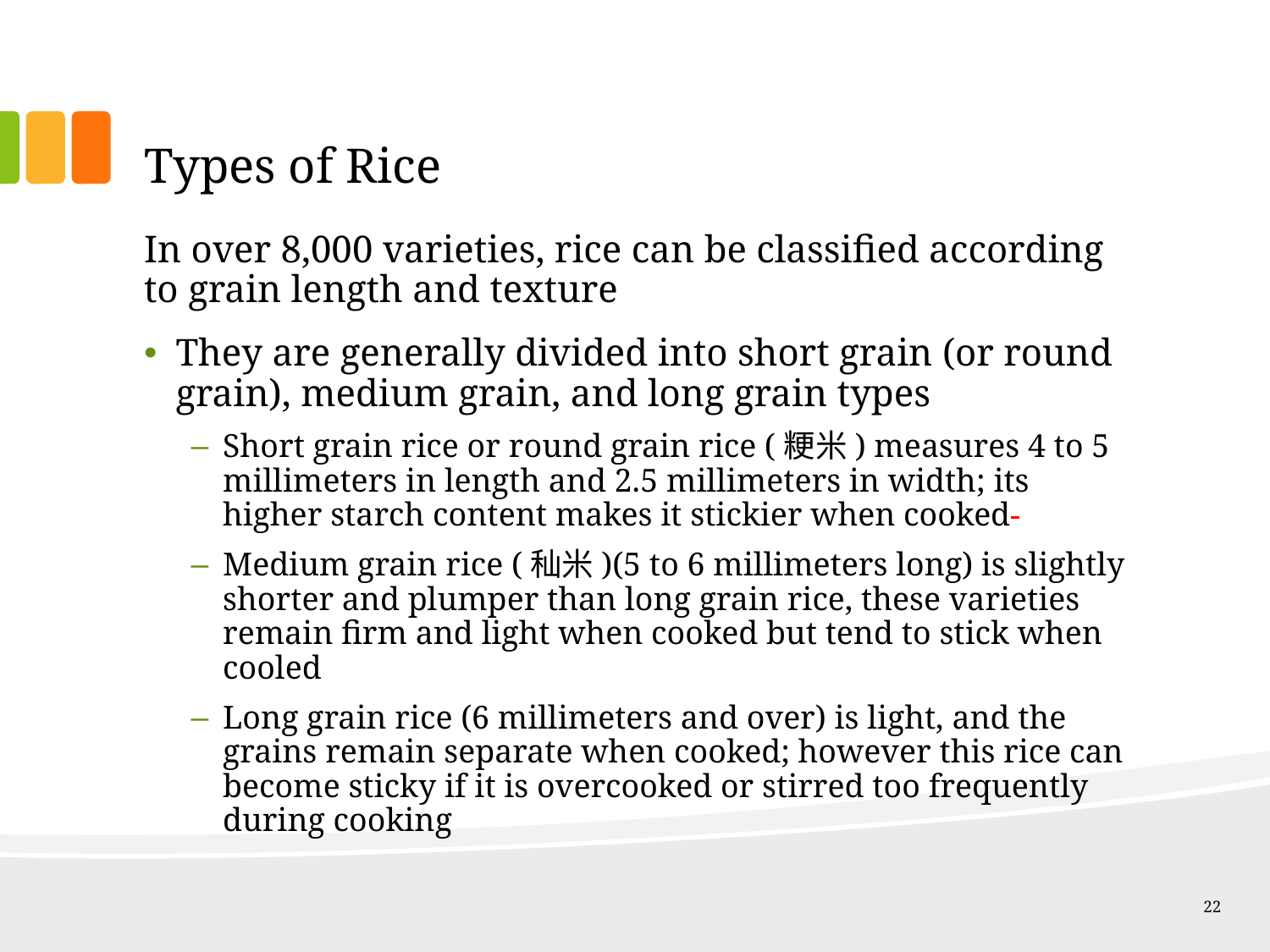

# Types of Rice
In over 8,000 varieties, rice can be classified according to grain length and texture
They are generally divided into short grain (or round grain), medium grain, and long grain types
Short grain rice or round grain rice (粳米) measures 4 to 5 millimeters in length and 2.5 millimeters in width; its higher starch content makes it stickier when cooked
Medium grain rice (秈米)(5 to 6 millimeters long) is slightly shorter and plumper than long grain rice, these varieties remain firm and light when cooked but tend to stick when cooled
Long grain rice (6 millimeters and over) is light, and the grains remain separate when cooked; however this rice can become sticky if it is overcooked or stirred too frequently during cooking

22